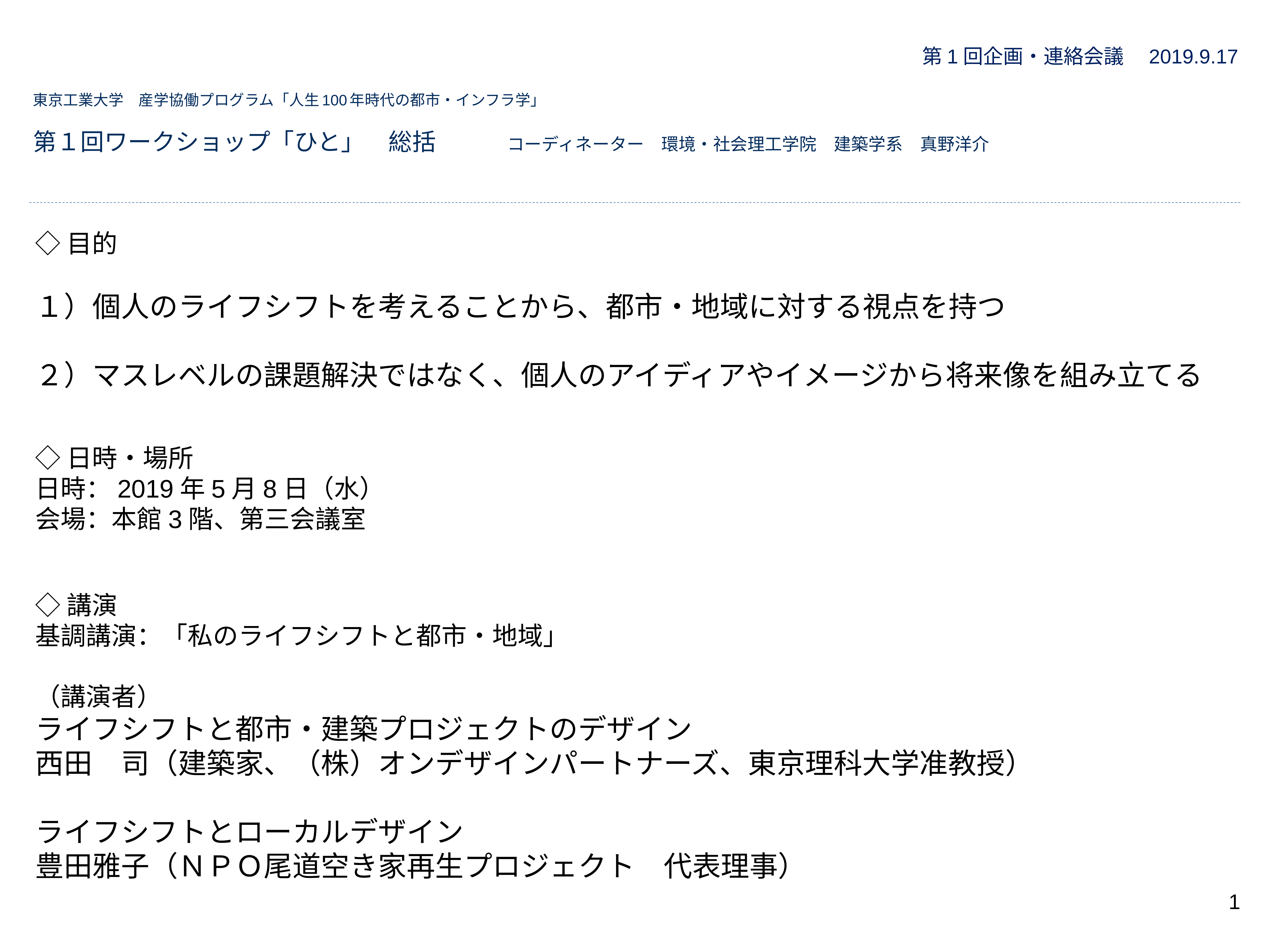

第1回企画・連絡会議　2019.9.17
# 東京工業大学　産学協働プログラム「人生100年時代の都市・インフラ学」 第１回ワークショップ「ひと」　総括　　　コーディネーター　環境・社会理工学院　建築学系　真野洋介
◇目的

１）個人のライフシフトを考えることから、都市・地域に対する視点を持つ

２）マスレベルの課題解決ではなく、個人のアイディアやイメージから将来像を組み立てる

◇日時・場所
日時：2019年5月8日（水）
会場：本館3階、第三会議室

◇講演
基調講演：「私のライフシフトと都市・地域」

（講演者）
ライフシフトと都市・建築プロジェクトのデザイン
西田　司（建築家、（株）オンデザインパートナーズ、東京理科大学准教授）

ライフシフトとローカルデザイン
豊田雅子（ＮＰＯ尾道空き家再生プロジェクト　代表理事）
1